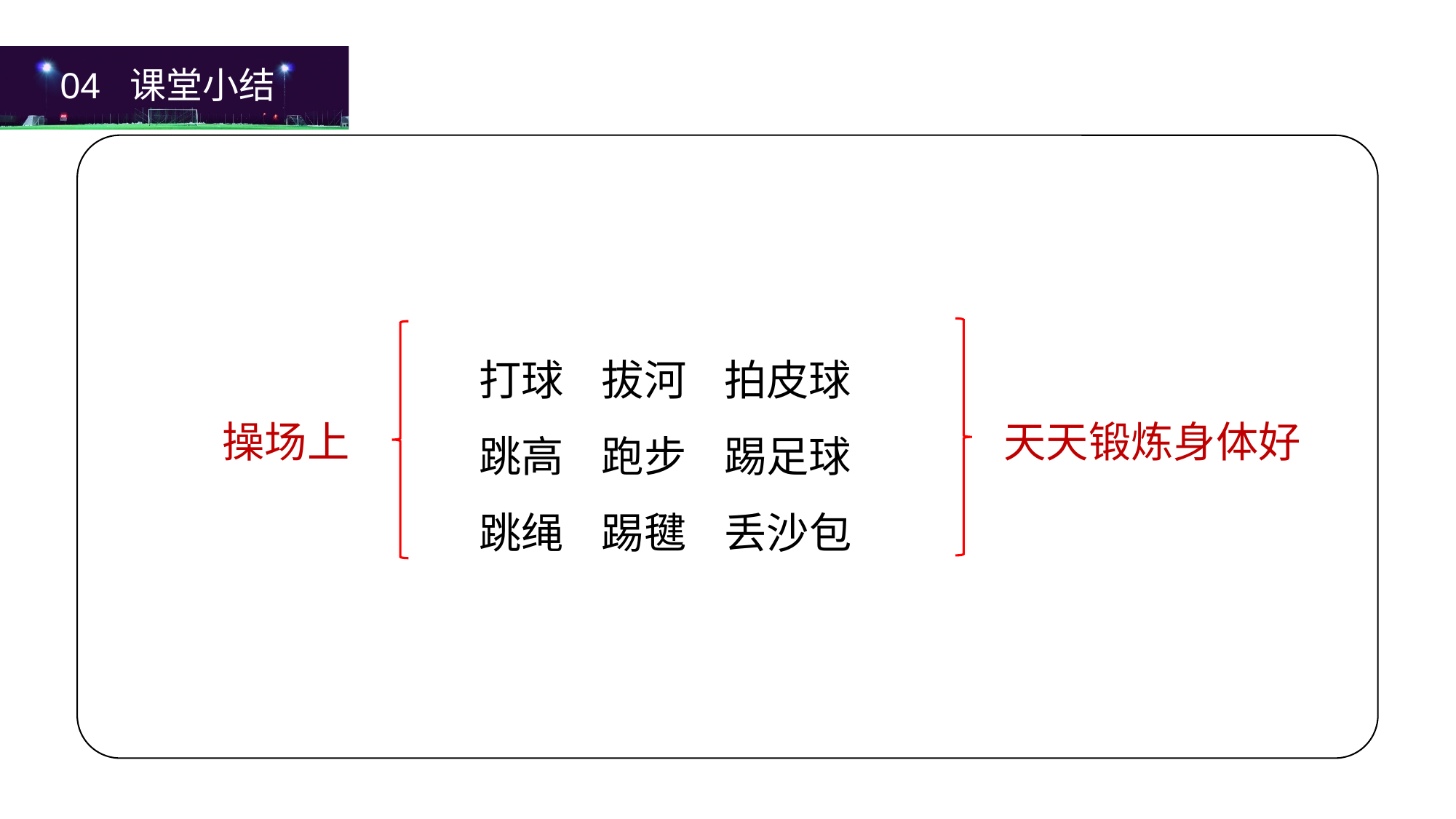

04  课堂小结

打球    拔河    拍皮球
跳高    跑步    踢足球
跳绳    踢毽    丢沙包
操场上
天天锻炼身体好